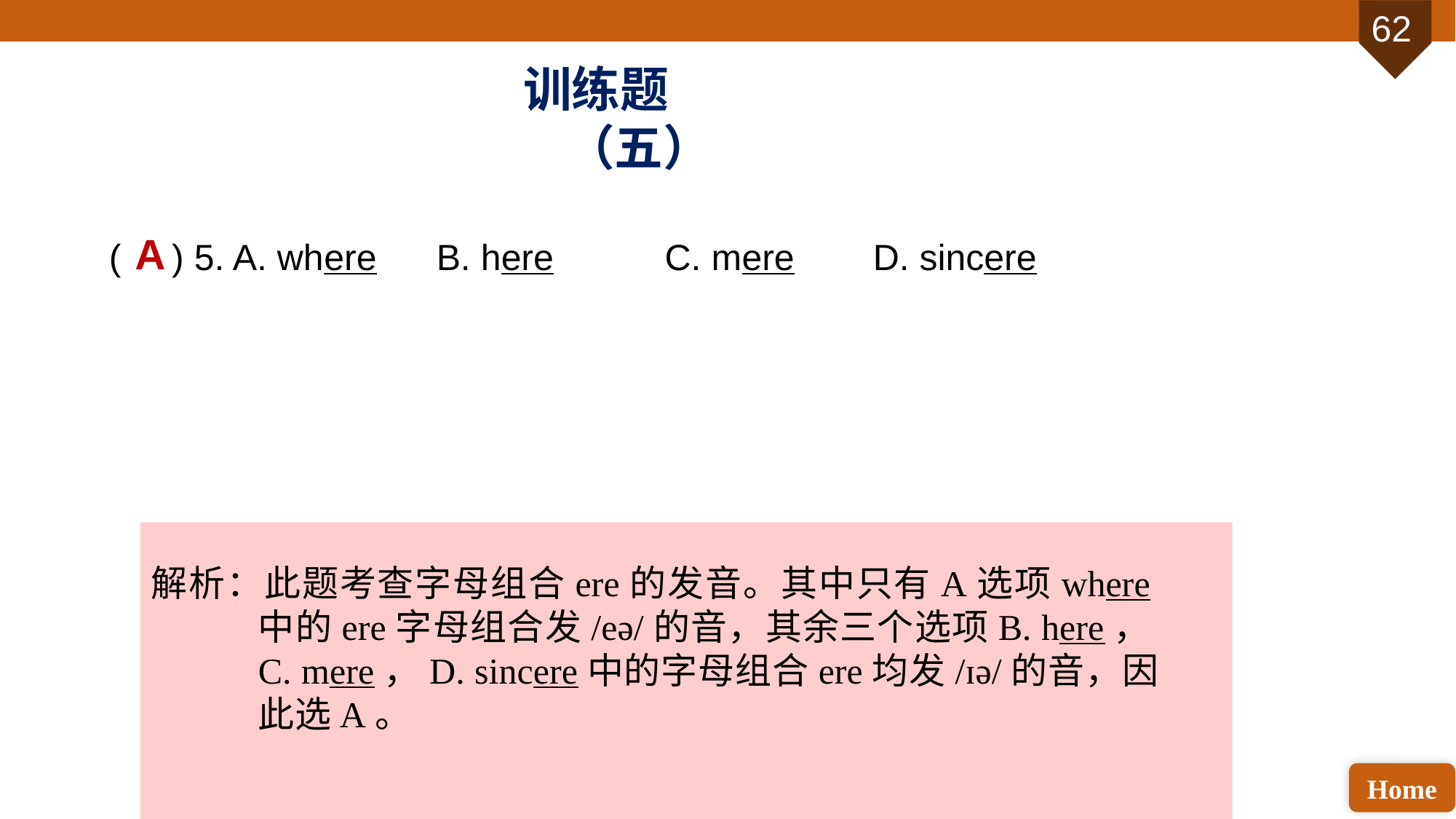

训练题（五）
(     ) 5. A. where 	B. here	 C. mere 	D. sincere
A

解析：此题考查字母组合ere的发音。其中只有A选项where中的ere字母组合发/eə/的音，其余三个选项B. here，C. mere，D. sincere中的字母组合ere均发/ɪə/的音，因此选A。